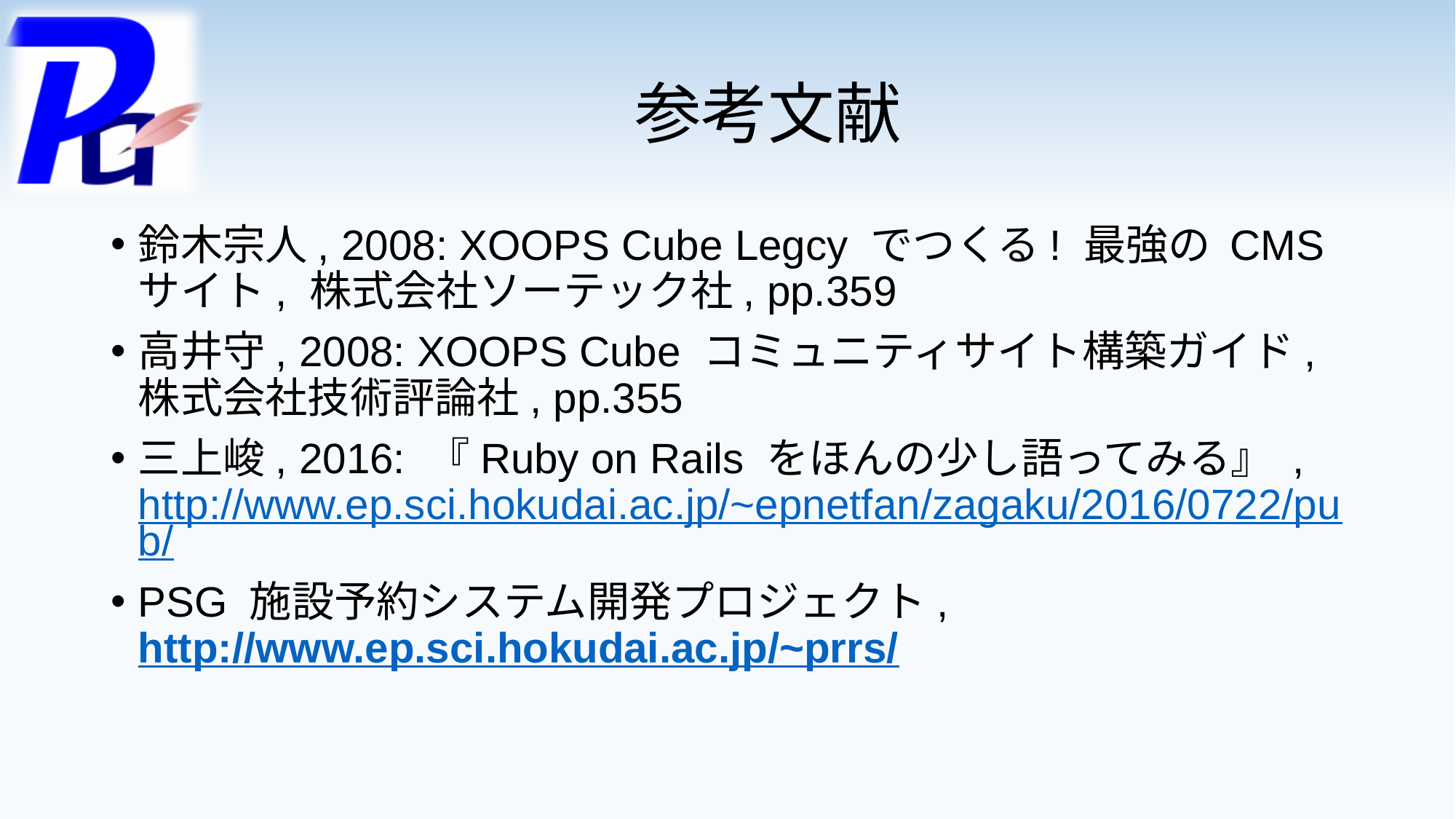

# 参考文献
鈴木宗人, 2008: XOOPS Cube Legcy でつくる! 最強の CMS サイト, 株式会社ソーテック社, pp.359
高井守, 2008: XOOPS Cube コミュニティサイト構築ガイド, 株式会社技術評論社, pp.355
三上峻, 2016: 『Ruby on Rails をほんの少し語ってみる』 , http://www.ep.sci.hokudai.ac.jp/~epnetfan/zagaku/2016/0722/pub/
PSG 施設予約システム開発プロジェクト, http://www.ep.sci.hokudai.ac.jp/~prrs/